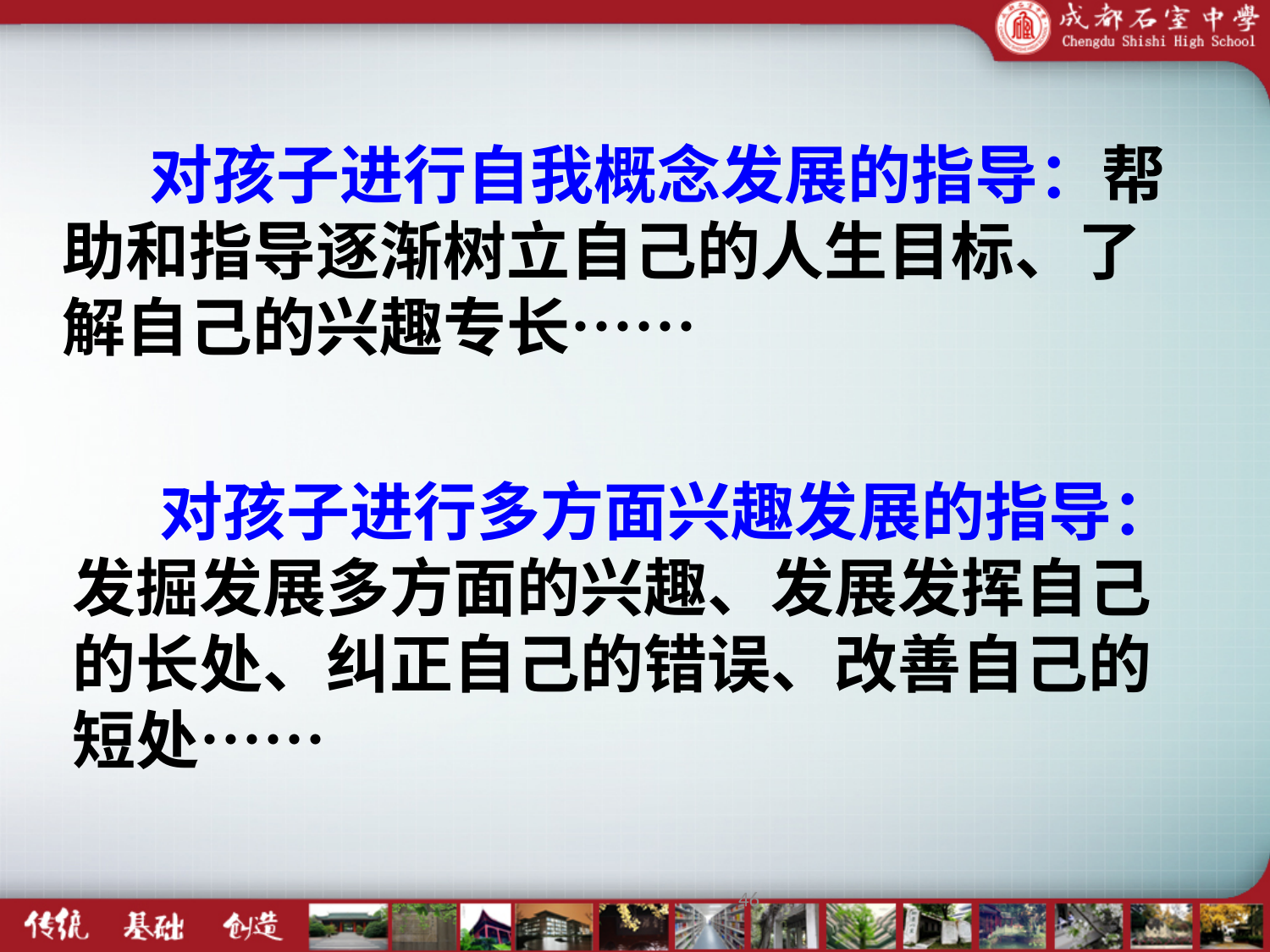

对孩子进行自我概念发展的指导：帮助和指导逐渐树立自己的人生目标、了解自己的兴趣专长……
     对孩子进行多方面兴趣发展的指导：发掘发展多方面的兴趣、发展发挥自己的长处、纠正自己的错误、改善自己的短处……
46